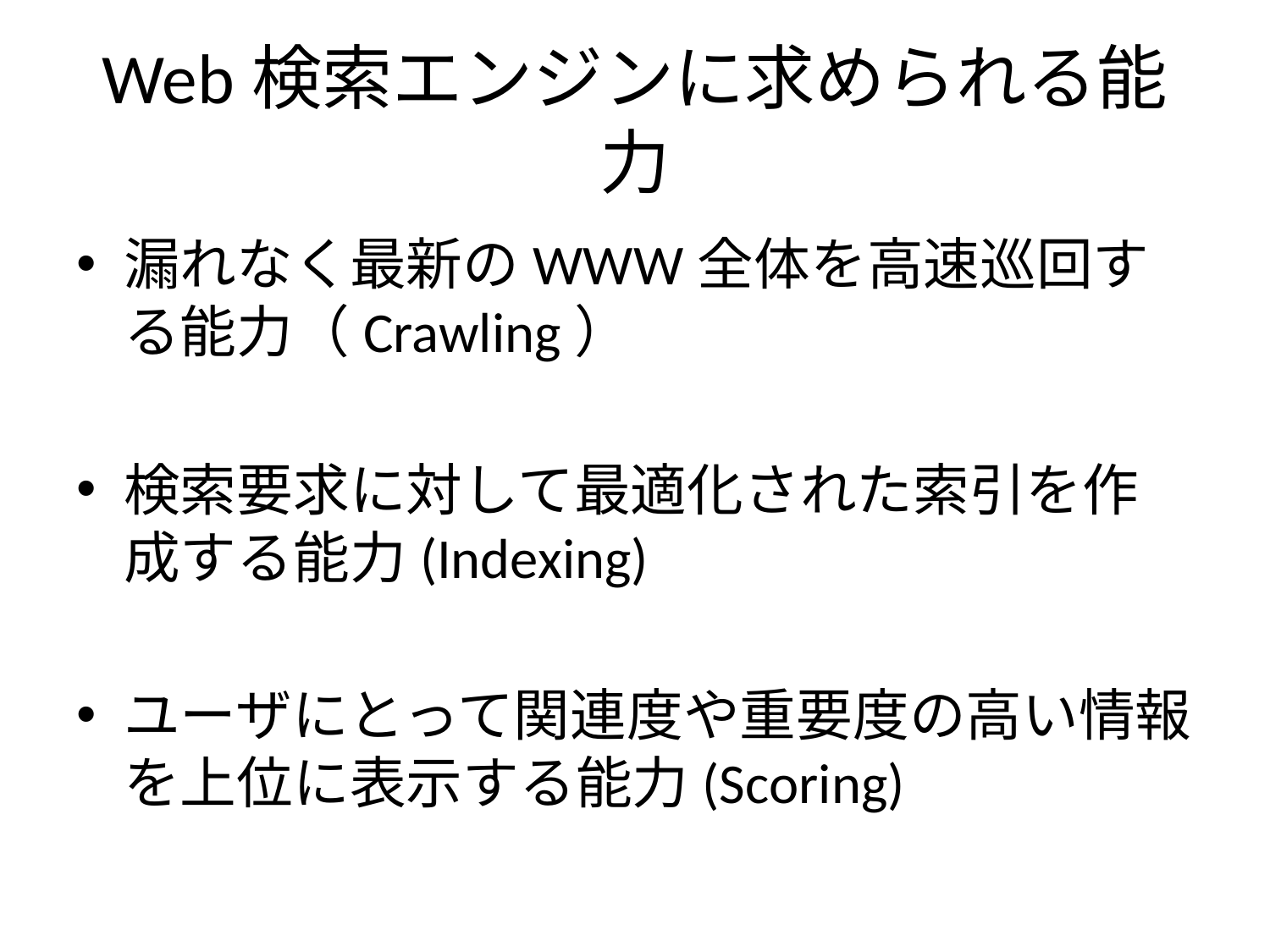

# Web検索エンジンに求められる能力
漏れなく最新のWWW全体を高速巡回する能力（Crawling）

検索要求に対して最適化された索引を作成する能力(Indexing)

ユーザにとって関連度や重要度の高い情報を上位に表示する能力(Scoring)